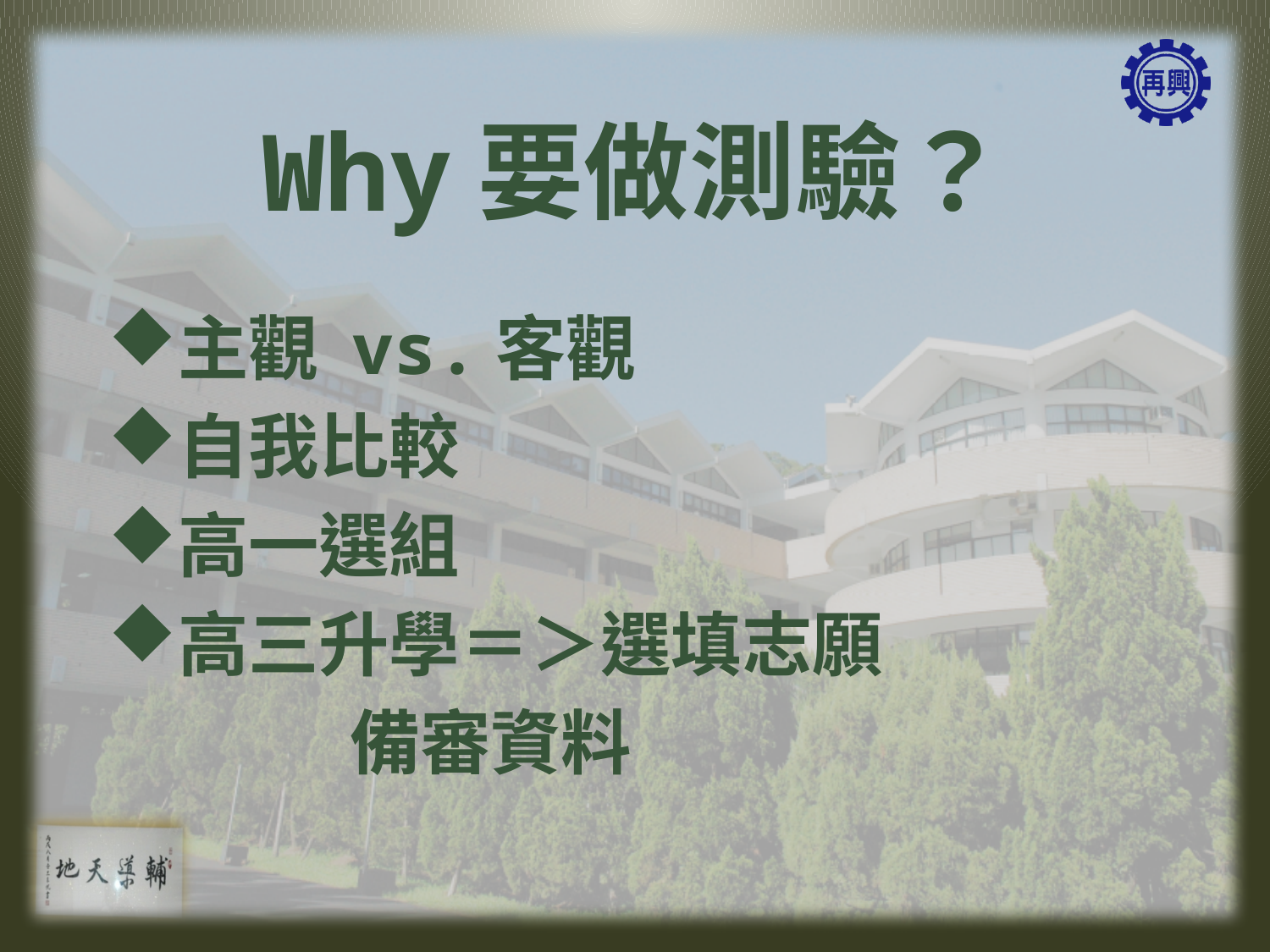

# Why要做測驗？
主觀 vs.客觀
自我比較
高一選組
高三升學＝＞選填志願
              備審資料